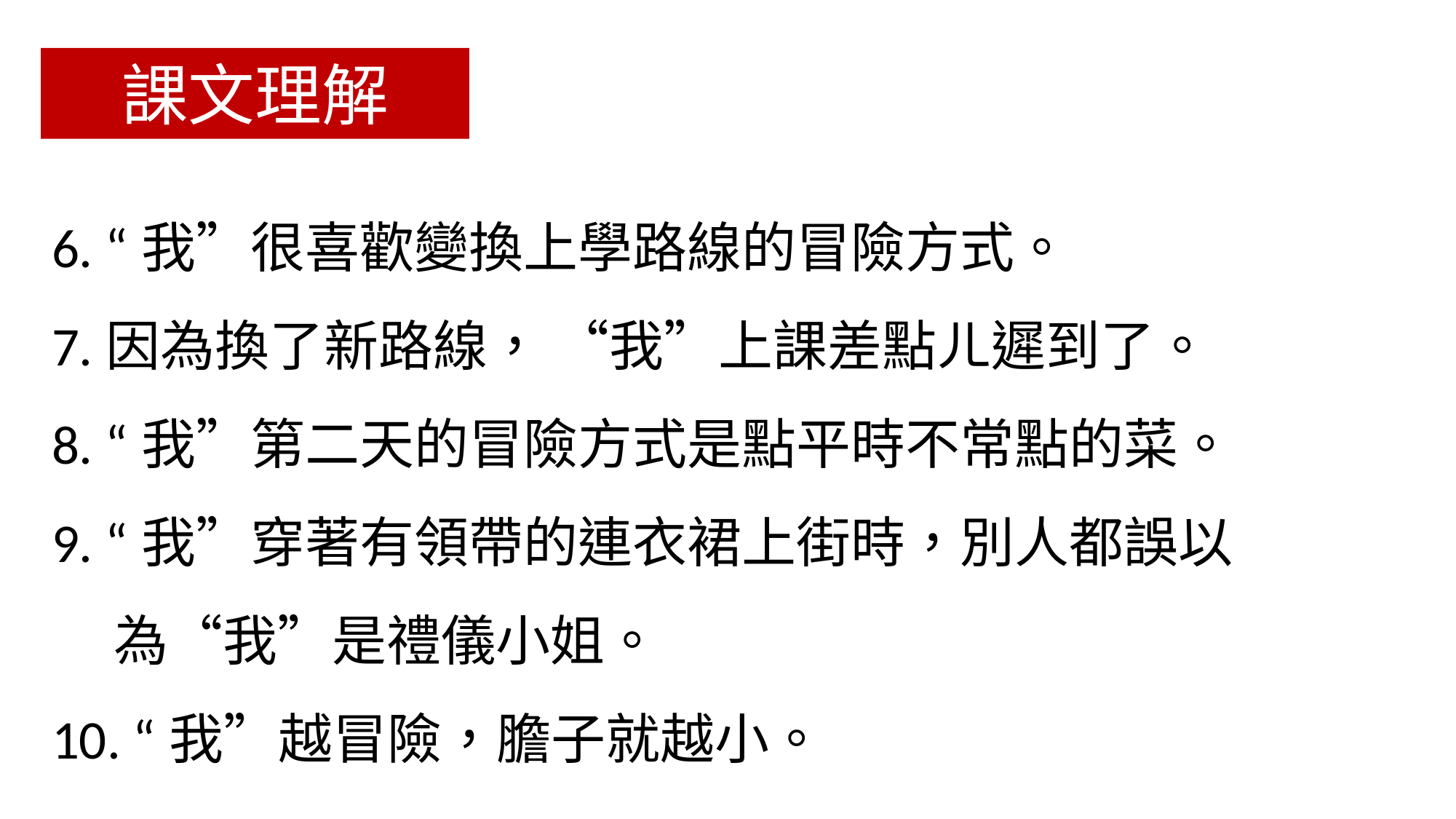

課文理解
6. “我”很喜歡變換上學路線的冒險方式。
7.因為換了新路線， “我”上課差點ㄦ遲到了。
8. “我”第二天的冒險方式是點平時不常點的菜。
9. “我”穿著有領帶的連衣裙上街時，別人都誤以
    為“我”是禮儀小姐。
10. “我”越冒險，膽子就越小。